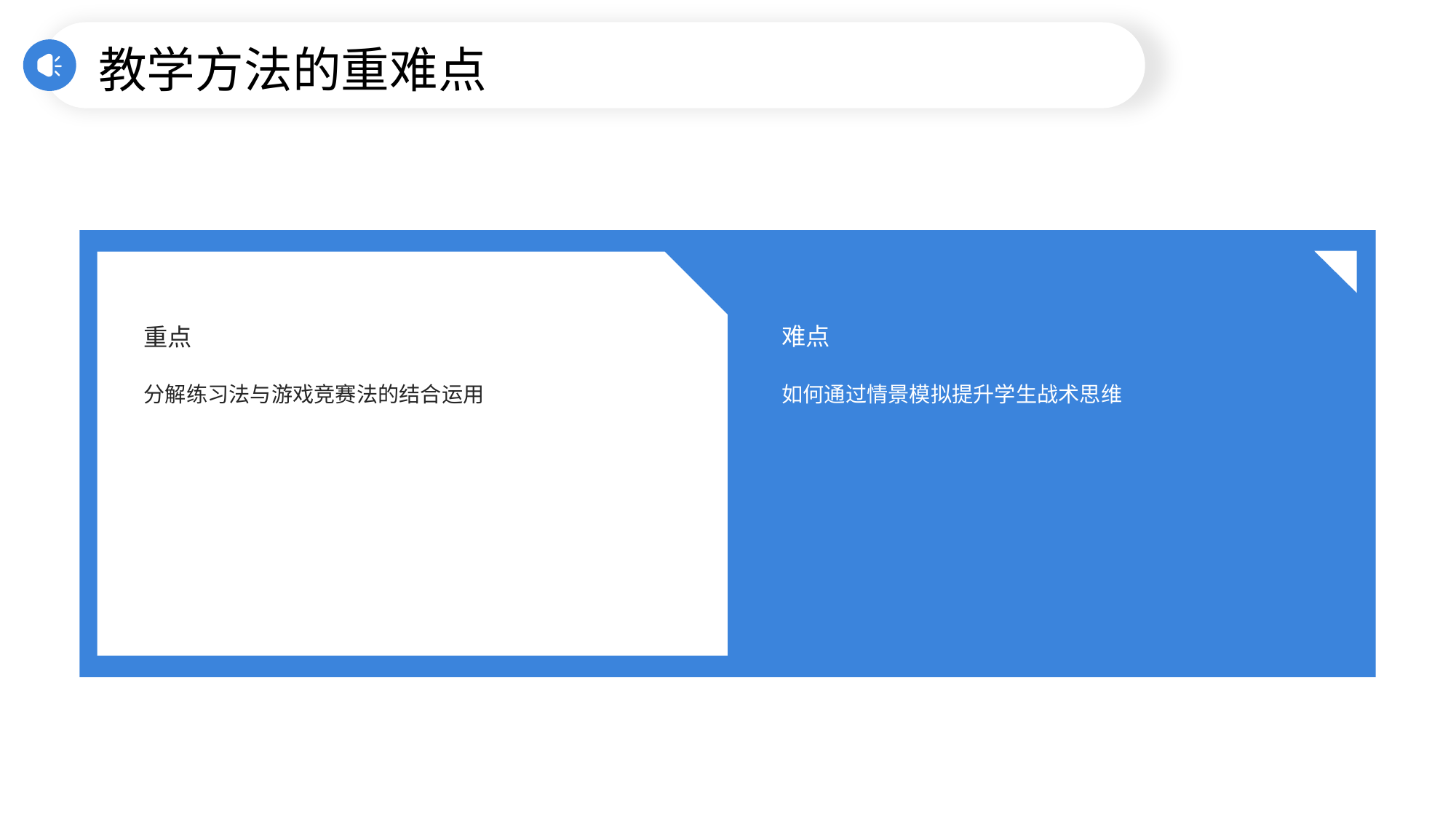

教学方法的重难点

难点
重点
分解练习法与游戏竞赛法的结合运用
如何通过情景模拟提升学生战术思维